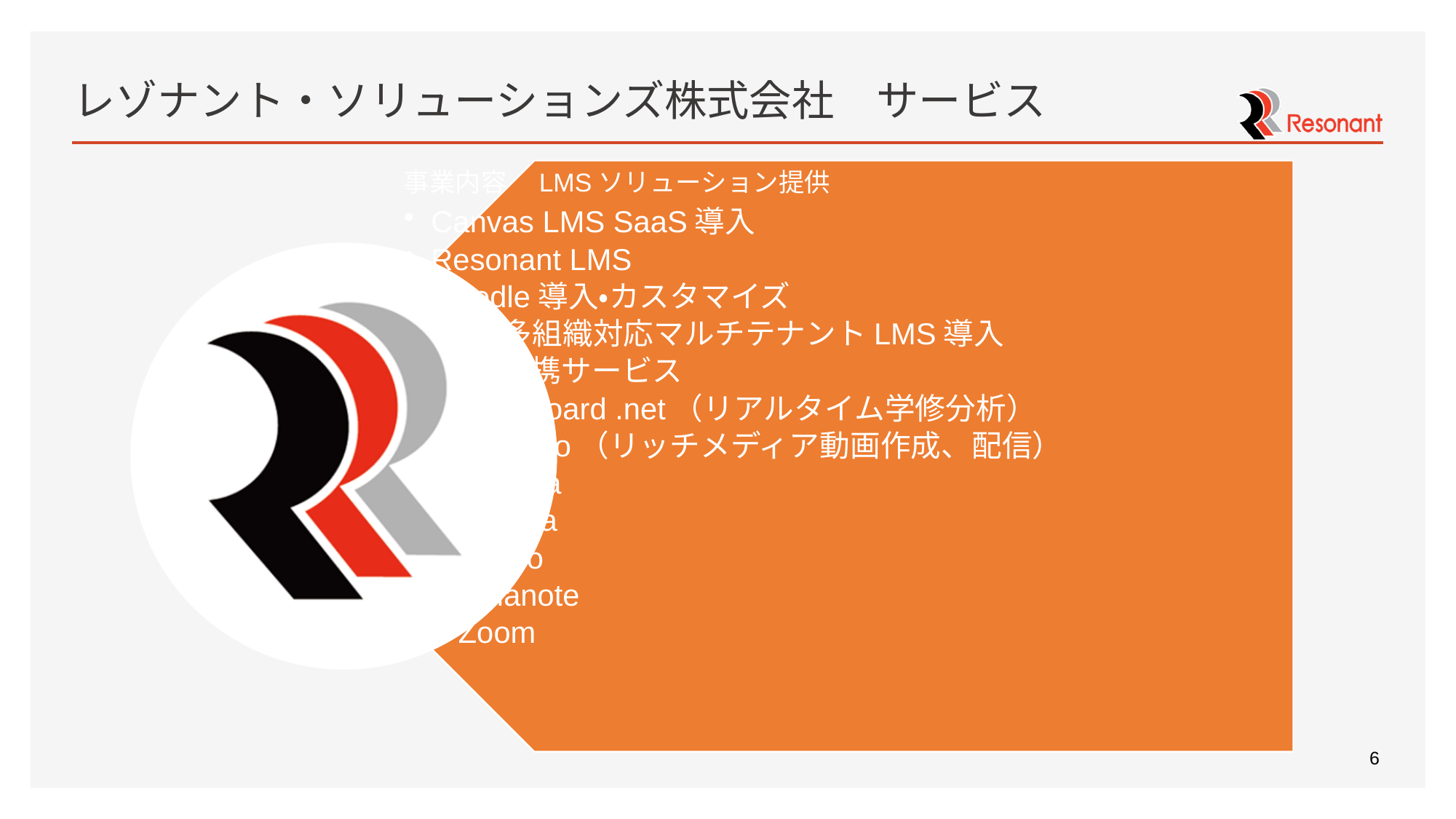

# レゾナント・ソリューションズ株式会社　サービス
事業内容　LMSソリューション提供
Canvas LMS SaaS導入
Resonant LMS
Moodle導入・カスタマイズ
企業・多組織対応マルチテナントLMS導入
LMS連携サービス
Intelliboard .net（リアルタイム学修分析）
Panopto（リッチメディア動画作成、配信）
Mahara
Wowza
Vimeo
Amanote
Zoom
6